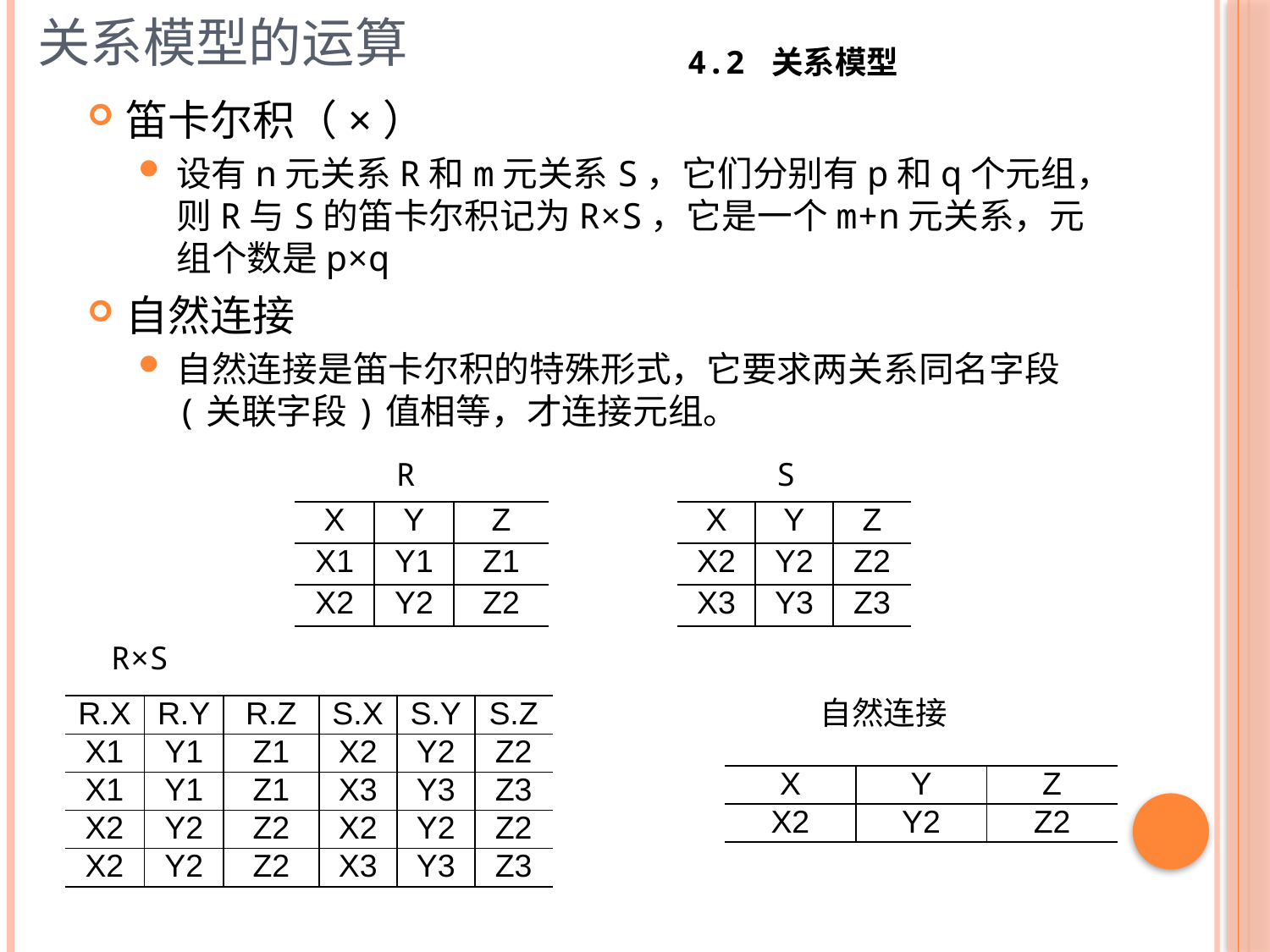

# 关系模型的运算
4.2 关系模型
笛卡尔积（×）
设有n元关系R和m元关系S，它们分别有p和q个元组，则R与S的笛卡尔积记为R×S，它是一个m+n元关系，元组个数是p×q
自然连接
自然连接是笛卡尔积的特殊形式，它要求两关系同名字段(关联字段)值相等，才连接元组。
R
S
| X | Y | Z |  |  | X | Y | Z |
| --- | --- | --- | --- | --- | --- | --- | --- |
| X1 | Y1 | Z1 |  |  | X2 | Y2 | Z2 |
| X2 | Y2 | Z2 |  |  | X3 | Y3 | Z3 |
R×S
自然连接
| R.X | R.Y | R.Z | S.X | S.Y | S.Z |
| --- | --- | --- | --- | --- | --- |
| X1 | Y1 | Z1 | X2 | Y2 | Z2 |
| X1 | Y1 | Z1 | X3 | Y3 | Z3 |
| X2 | Y2 | Z2 | X2 | Y2 | Z2 |
| X2 | Y2 | Z2 | X3 | Y3 | Z3 |
| X | Y | Z |
| --- | --- | --- |
| X2 | Y2 | Z2 |